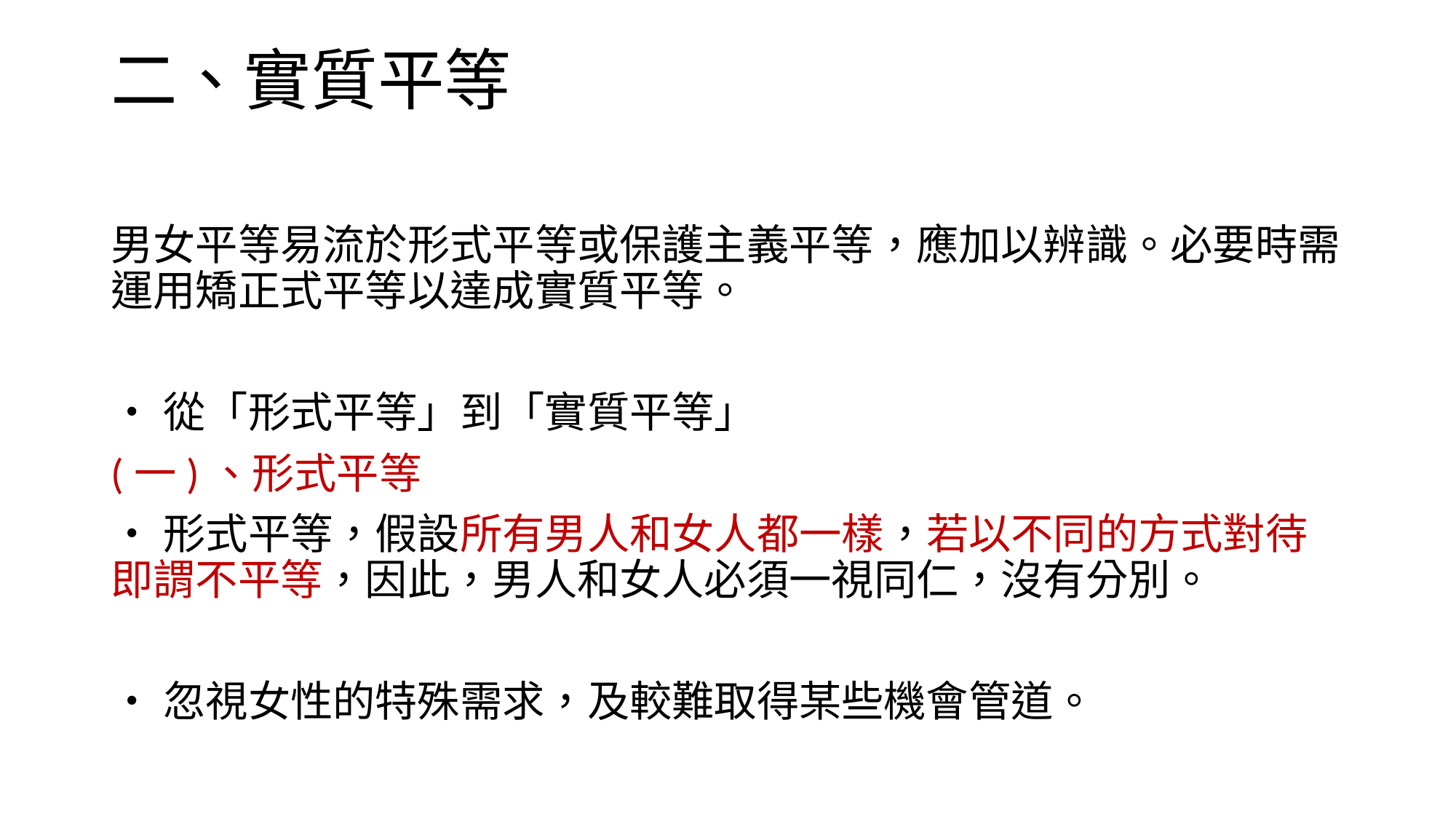

# 二、實質平等
男女平等易流於形式平等或保護主義平等，應加以辨識。必要時需運用矯正式平等以達成實質平等。

•從「形式平等」到「實質平等」
(一)、形式平等
•形式平等，假設所有男人和女人都一樣，若以不同的方式對待即謂不平等，因此，男人和女人必須一視同仁，沒有分別。

•忽視女性的特殊需求，及較難取得某些機會管道。